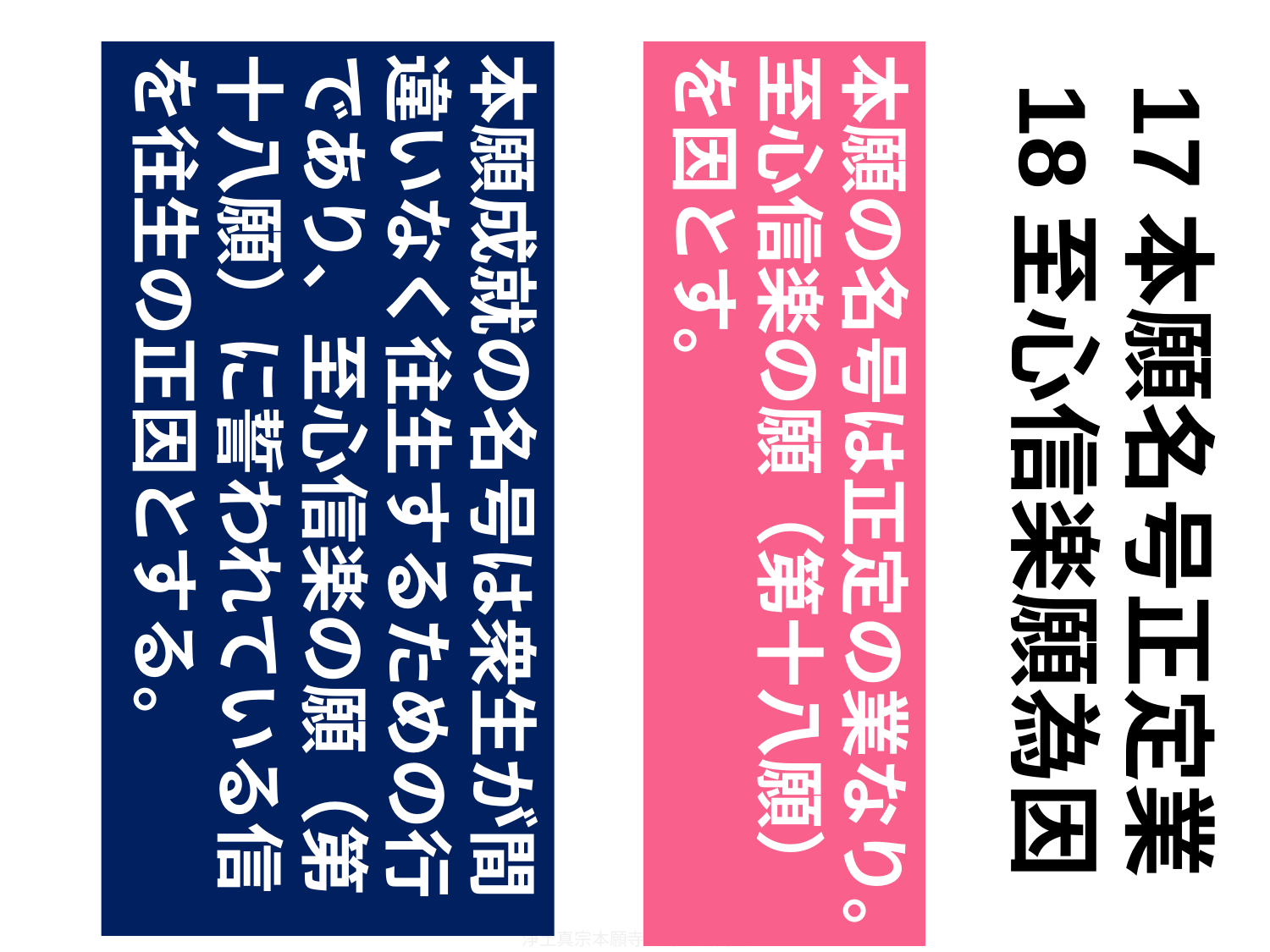

本願成就の名号は衆生が間違いなく往生するための行であり、至心信楽の願（第十八願）に誓われている信を往生の正因とする。
本願の名号は正定の業なり。至心信楽の願（第十八願）を因とす。
17本願名号正定業
18至心信楽願為因